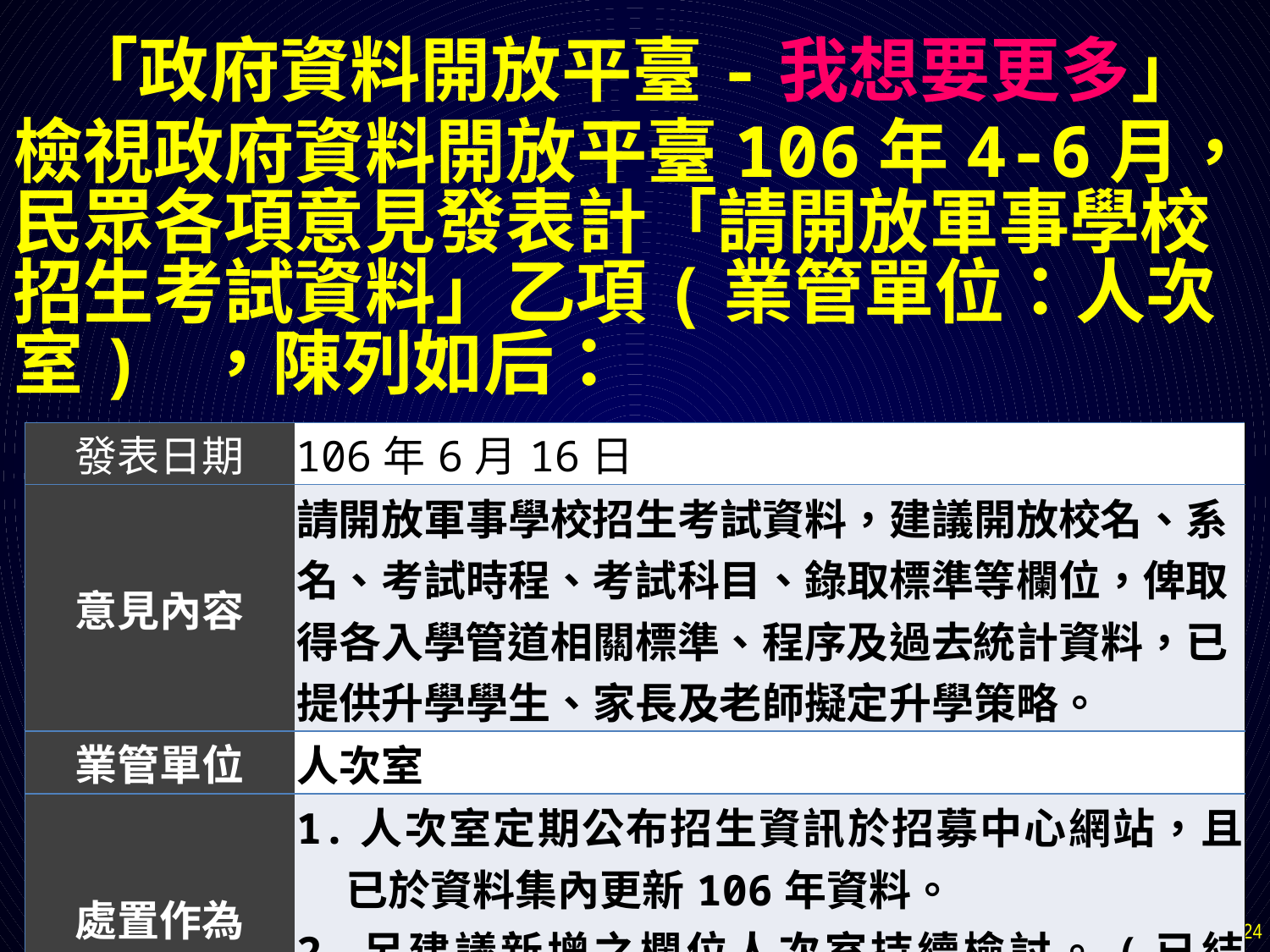

「政府資料開放平臺-我想要更多」
檢視政府資料開放平臺106年4-6月，民眾各項意見發表計「請開放軍事學校招生考試資料」乙項(業管單位：人次室) ，陳列如后：
| 發表日期 | 106年6月16日 |
| --- | --- |
| 意見內容 | 請開放軍事學校招生考試資料，建議開放校名、系名、考試時程、考試科目、錄取標準等欄位，俾取得各入學管道相關標準、程序及過去統計資料，已提供升學學生、家長及老師擬定升學策略。 |
| 業管單位 | 人次室 |
| 處置作為 | 1.人次室定期公布招生資訊於招募中心網站，且已於資料集內更新106年資料。 2.另建議新增之欄位人次室持續檢討。(已結案) |
| 處置日期 | 106年7月12日 |
2017/7/18
24